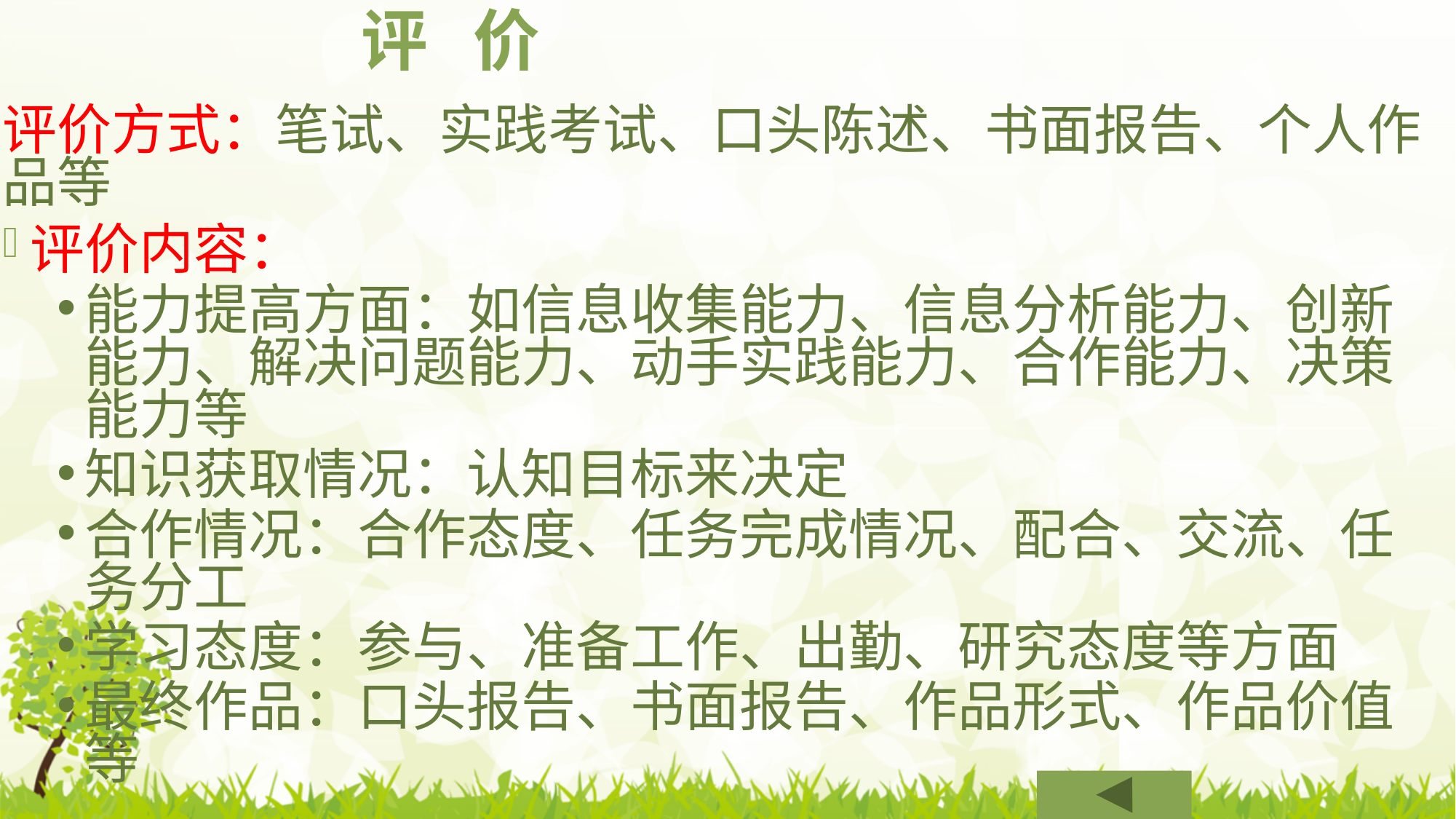

# 评   价
评价方式：笔试、实践考试、口头陈述、书面报告、个人作品等
评价内容：
能力提高方面：如信息收集能力、信息分析能力、创新能力、解决问题能力、动手实践能力、合作能力、决策能力等
知识获取情况：认知目标来决定
合作情况：合作态度、任务完成情况、配合、交流、任务分工
学习态度：参与、准备工作、出勤、研究态度等方面
最终作品：口头报告、书面报告、作品形式、作品价值等